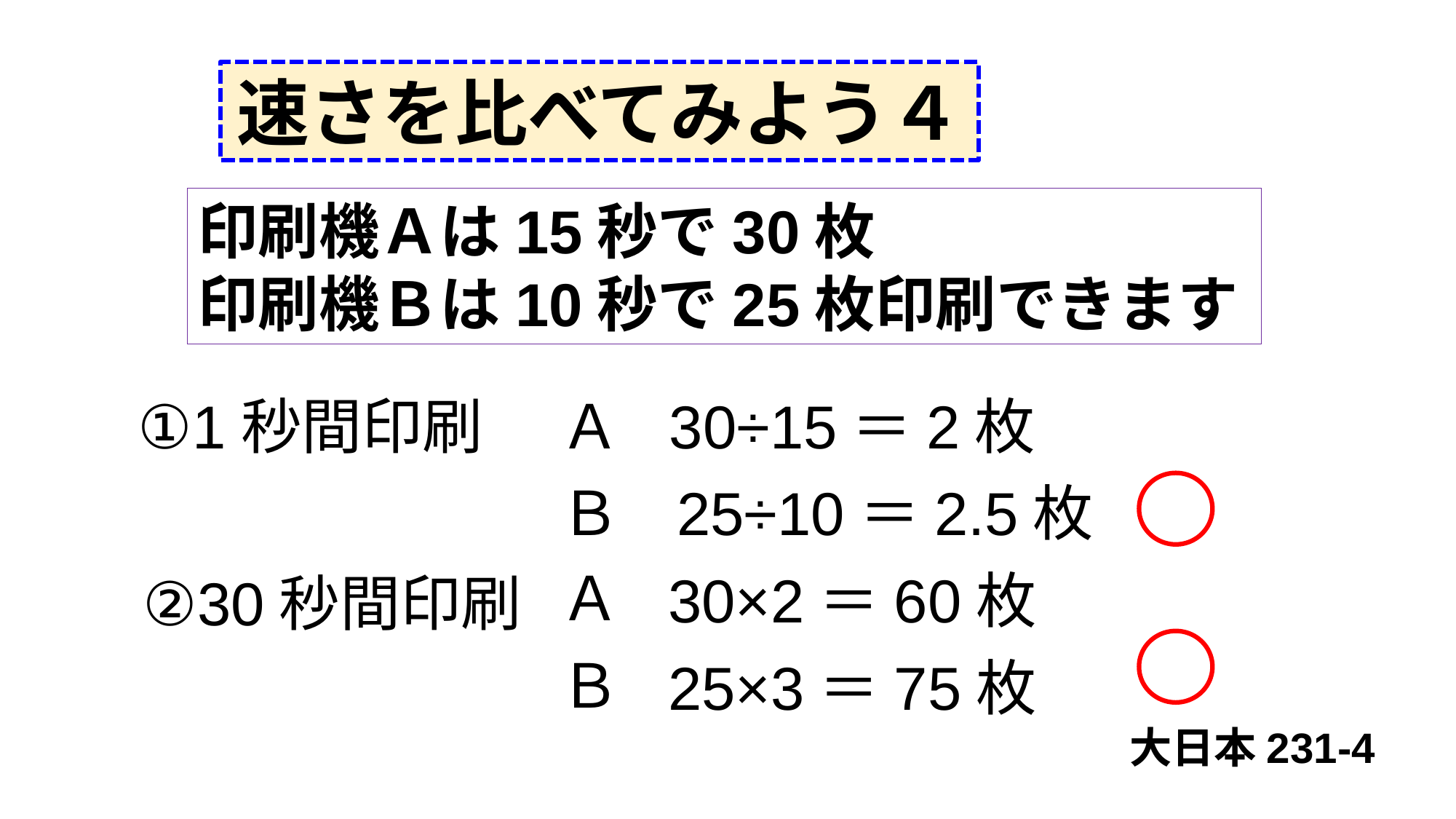

速さを比べてみよう４
印刷機Ａは15秒で30枚
印刷機Ｂは10秒で25枚印刷できます
①1秒間印刷
Ａ
30÷15＝2枚
Ｂ
25÷10＝2.5枚

Ａ
30×2＝60枚
②30秒間印刷

Ｂ
25×3＝75枚
大日本231-4